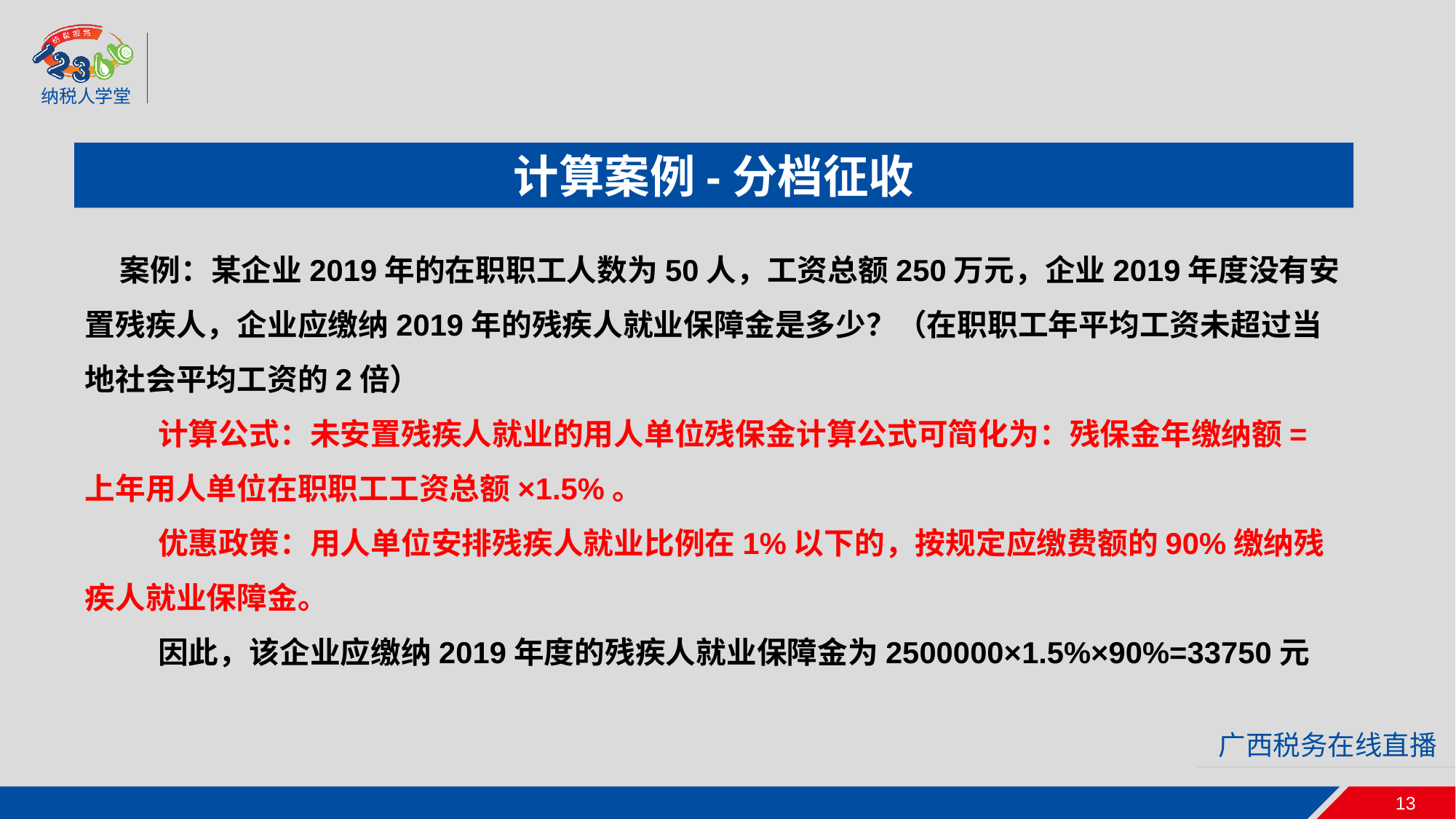

计算案例-分档征收
    案例：某企业2019年的在职职工人数为50人，工资总额250万元，企业2019年度没有安置残疾人，企业应缴纳2019年的残疾人就业保障金是多少？（在职职工年平均工资未超过当地社会平均工资的2倍）
计算公式：未安置残疾人就业的用人单位残保金计算公式可简化为：残保金年缴纳额=上年用人单位在职职工工资总额×1.5%。
优惠政策：用人单位安排残疾人就业比例在1%以下的，按规定应缴费额的90%缴纳残疾人就业保障金。
因此，该企业应缴纳2019年度的残疾人就业保障金为2500000×1.5%×90%=33750元